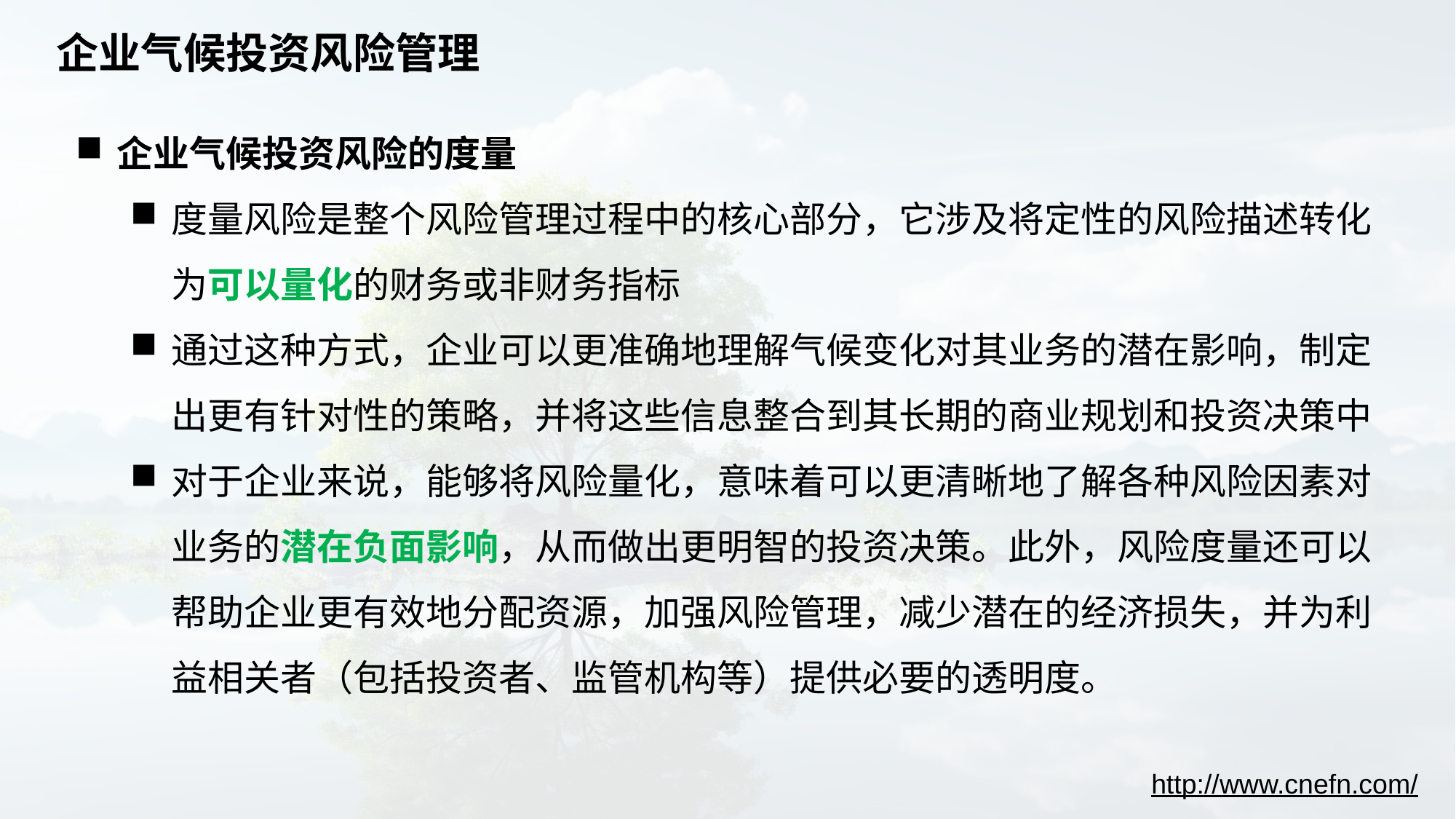

# 企业气候投资风险管理
企业气候投资风险的度量
度量风险是整个风险管理过程中的核心部分，它涉及将定性的风险描述转化为可以量化的财务或非财务指标
通过这种方式，企业可以更准确地理解气候变化对其业务的潜在影响，制定出更有针对性的策略，并将这些信息整合到其长期的商业规划和投资决策中
对于企业来说，能够将风险量化，意味着可以更清晰地了解各种风险因素对业务的潜在负面影响，从而做出更明智的投资决策。此外，风险度量还可以帮助企业更有效地分配资源，加强风险管理，减少潜在的经济损失，并为利益相关者（包括投资者、监管机构等）提供必要的透明度。